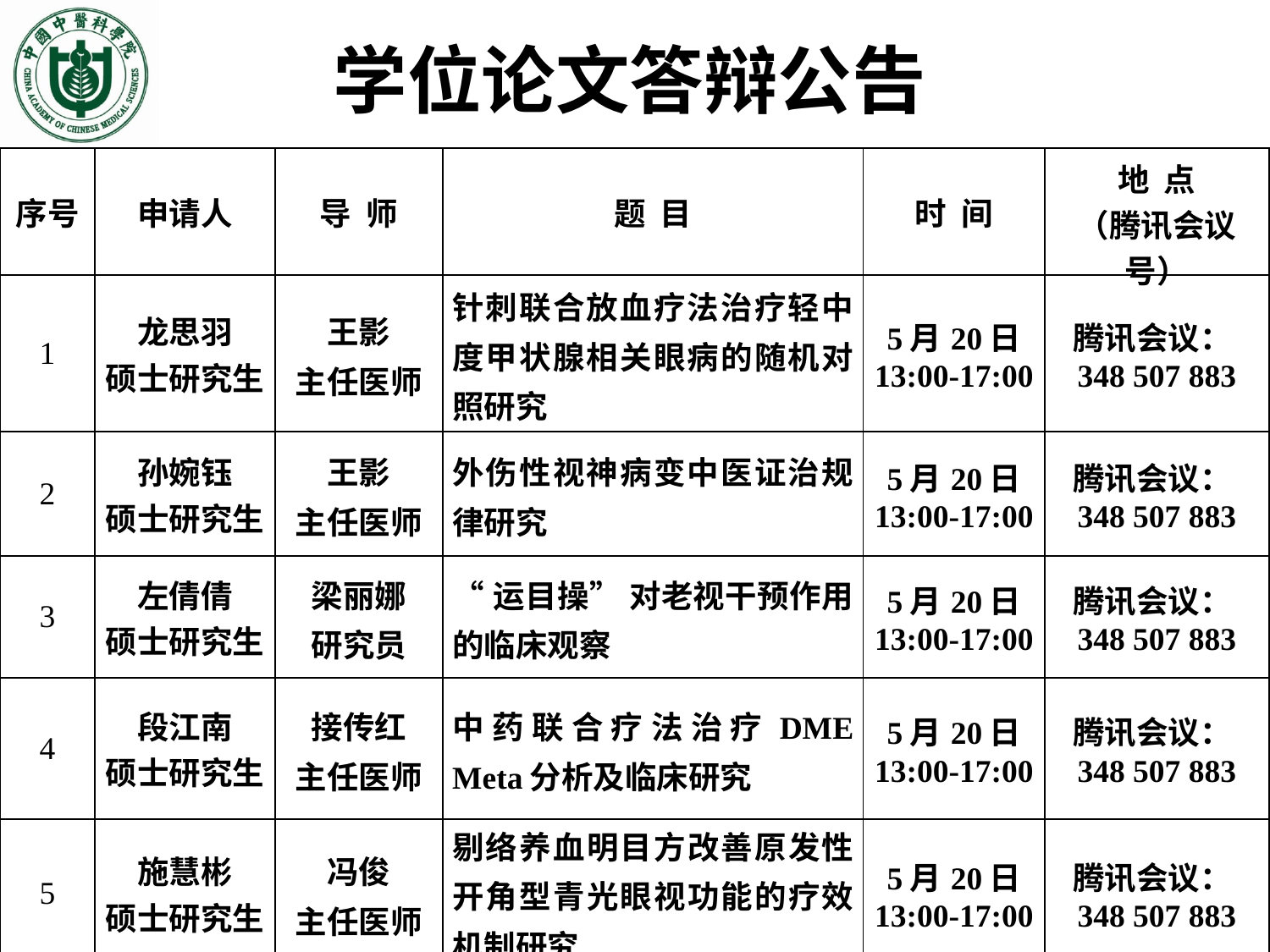

学位论文答辩公告

| 序号 | 申请人 | 导 师 | 题 目 | 时 间 | 地 点 （腾讯会议号） |
| --- | --- | --- | --- | --- | --- |
| 1 | 龙思羽 硕士研究生 | 王影 主任医师 | 针刺联合放血疗法治疗轻中度甲状腺相关眼病的随机对照研究 | 5月20日 13:00-17:00 | 腾讯会议：348 507 883 |
| 2 | 孙婉钰 硕士研究生 | 王影 主任医师 | 外伤性视神病变中医证治规律研究 | 5月20日 13:00-17:00 | 腾讯会议：348 507 883 |
| 3 | 左倩倩 硕士研究生 | 梁丽娜 研究员 | “运目操” 对老视干预作用的临床观察 | 5月20日 13:00-17:00 | 腾讯会议：348 507 883 |
| 4 | 段江南 硕士研究生 | 接传红 主任医师 | 中药联合疗法治疗DME Meta分析及临床研究 | 5月20日 13:00-17:00 | 腾讯会议：348 507 883 |
| 5 | 施慧彬 硕士研究生 | 冯俊 主任医师 | 剔络养血明目方改善原发性开角型青光眼视功能的疗效机制研究 | 5月20日 13:00-17:00 | 腾讯会议：348 507 883 |